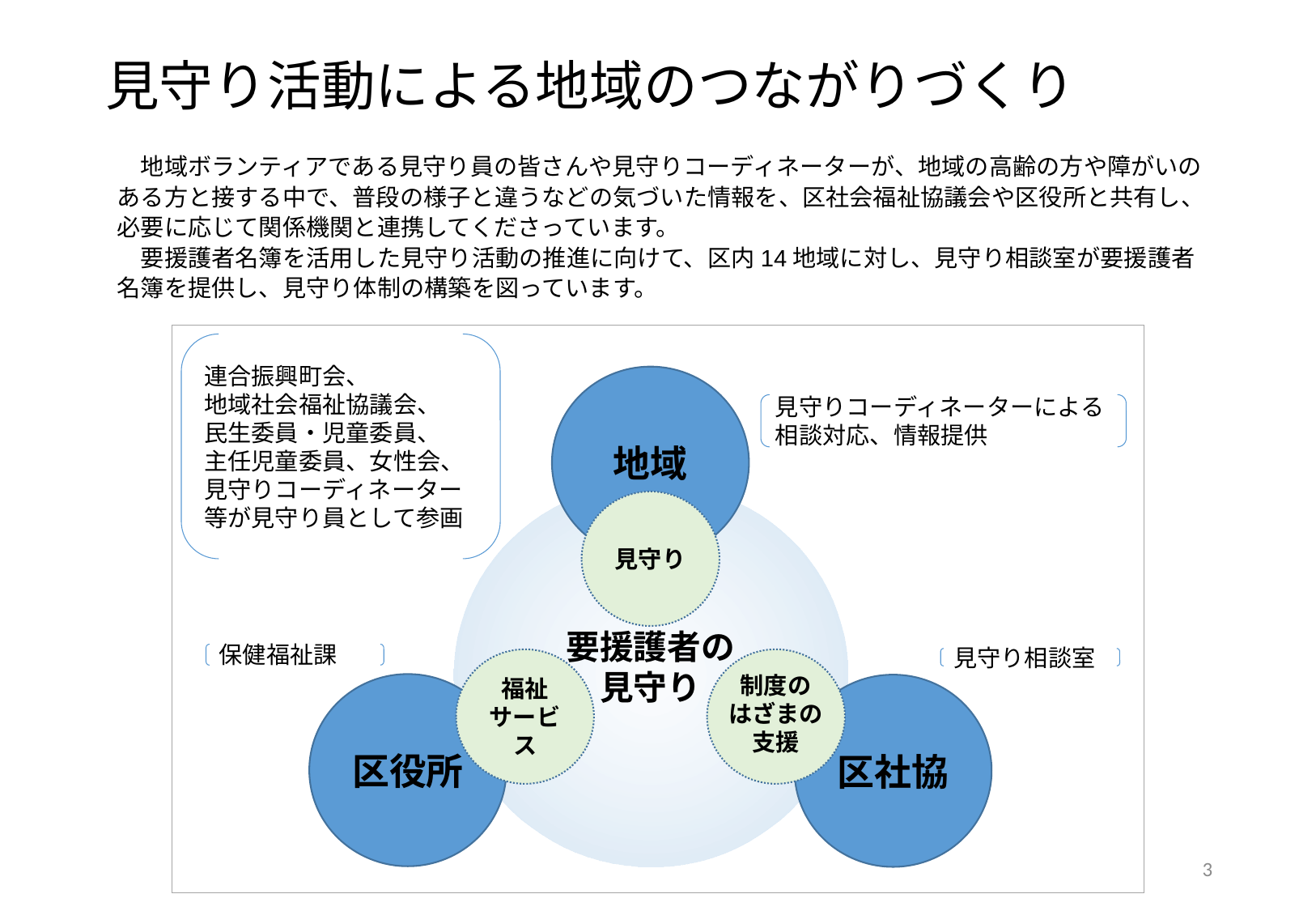

# 見守り活動による地域のつながりづくり
　地域ボランティアである見守り員の皆さんや見守りコーディネーターが、地域の高齢の方や障がいのある方と接する中で、普段の様子と違うなどの気づいた情報を、区社会福祉協議会や区役所と共有し、必要に応じて関係機関と連携してくださっています。
　要援護者名簿を活用した見守り活動の推進に向けて、区内14地域に対し、見守り相談室が要援護者名簿を提供し、見守り体制の構築を図っています。

連合振興町会、
地域社会福祉協議会、
民生委員・児童委員、
主任児童委員、女性会、
見守りコーディネーター等が見守り員として参画
地域

見守り
要援護者の見守り
福祉
サービス

区役所
区社協
見守りコーディネーターによる相談対応、情報提供
保健福祉課
見守り相談室
制度の
はざまの
支援
3